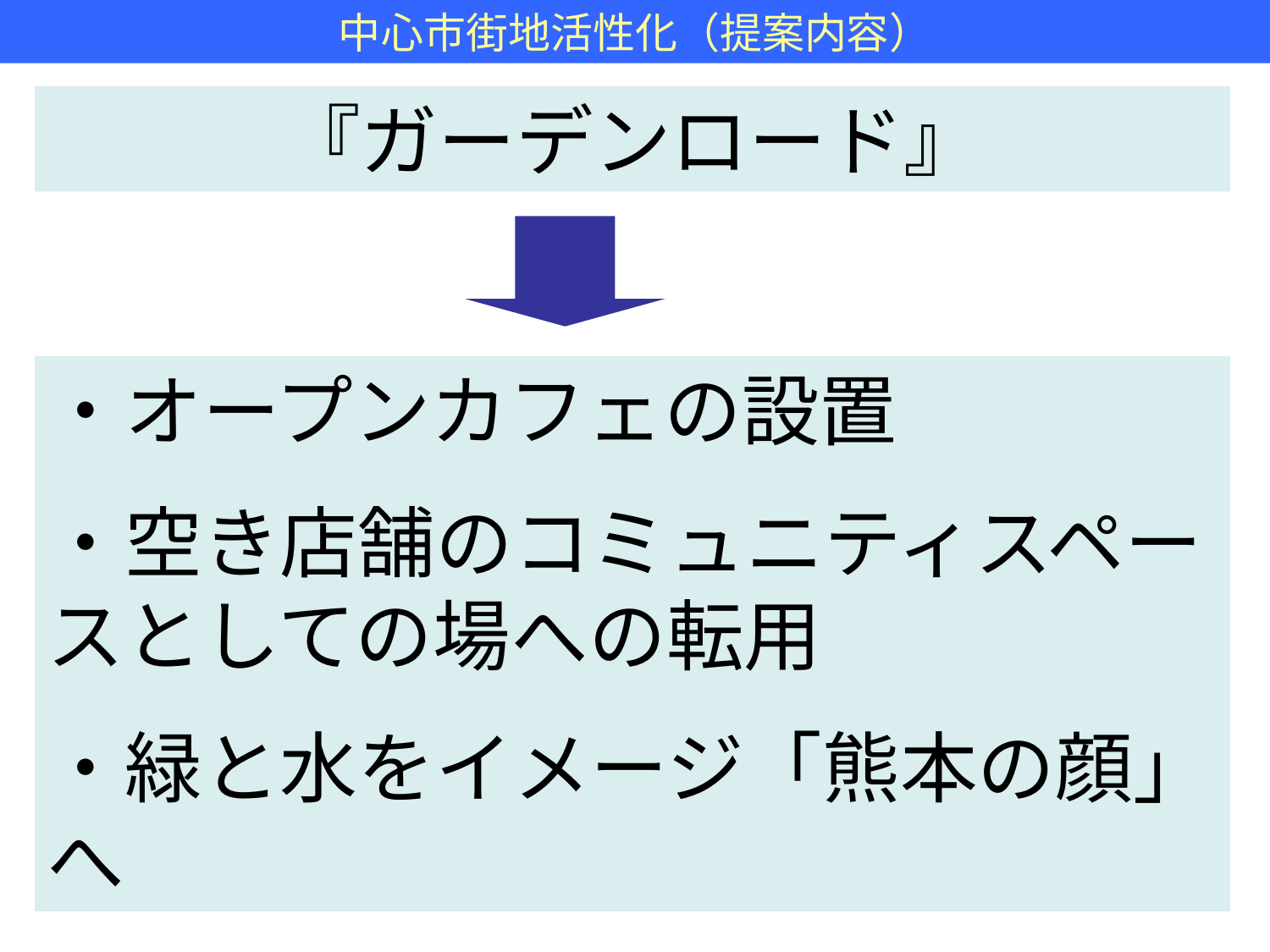

中心市街地活性化（提案内容）
『ガーデンロード』

・オープンカフェの設置
・空き店舗のコミュニティスペースとしての場への転用
・緑と水をイメージ「熊本の顔」へ